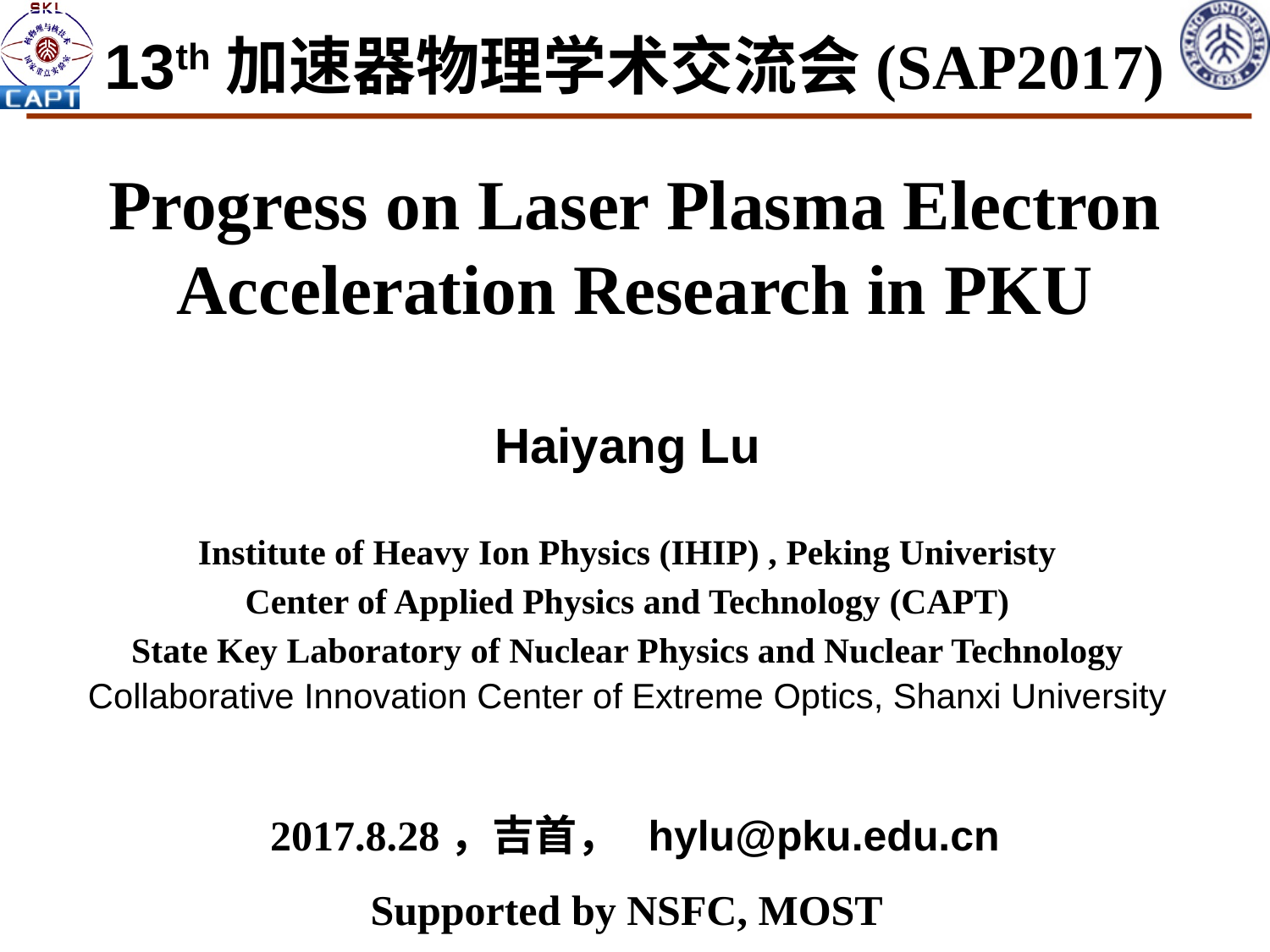

13th加速器物理学术交流会(SAP2017)
# Progress on Laser Plasma Electron Acceleration Research in PKU
Haiyang Lu

Institute of Heavy Ion Physics (IHIP) , Peking Univeristy
Center of Applied Physics and Technology (CAPT)
State Key Laboratory of Nuclear Physics and Nuclear Technology
Collaborative Innovation Center of Extreme Optics, Shanxi University

2017.8.28，吉首，  hylu@pku.edu.cn
Supported by NSFC, MOST